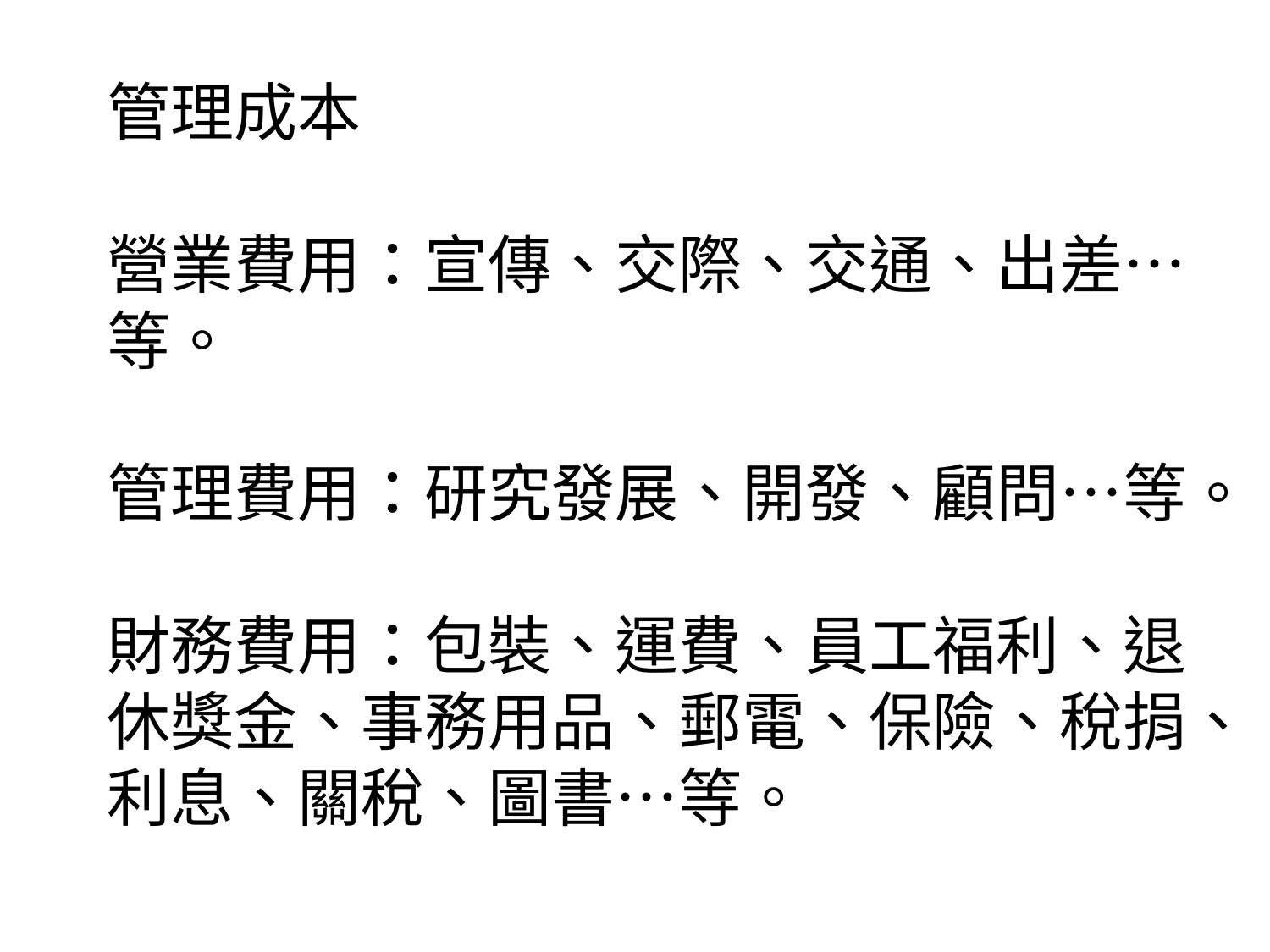

管理成本

營業費用：宣傳、交際、交通、出差…等。

管理費用：研究發展、開發、顧問…等。

財務費用：包裝、運費、員工福利、退休獎金、事務用品、郵電、保險、稅捐、利息、關稅、圖書…等。